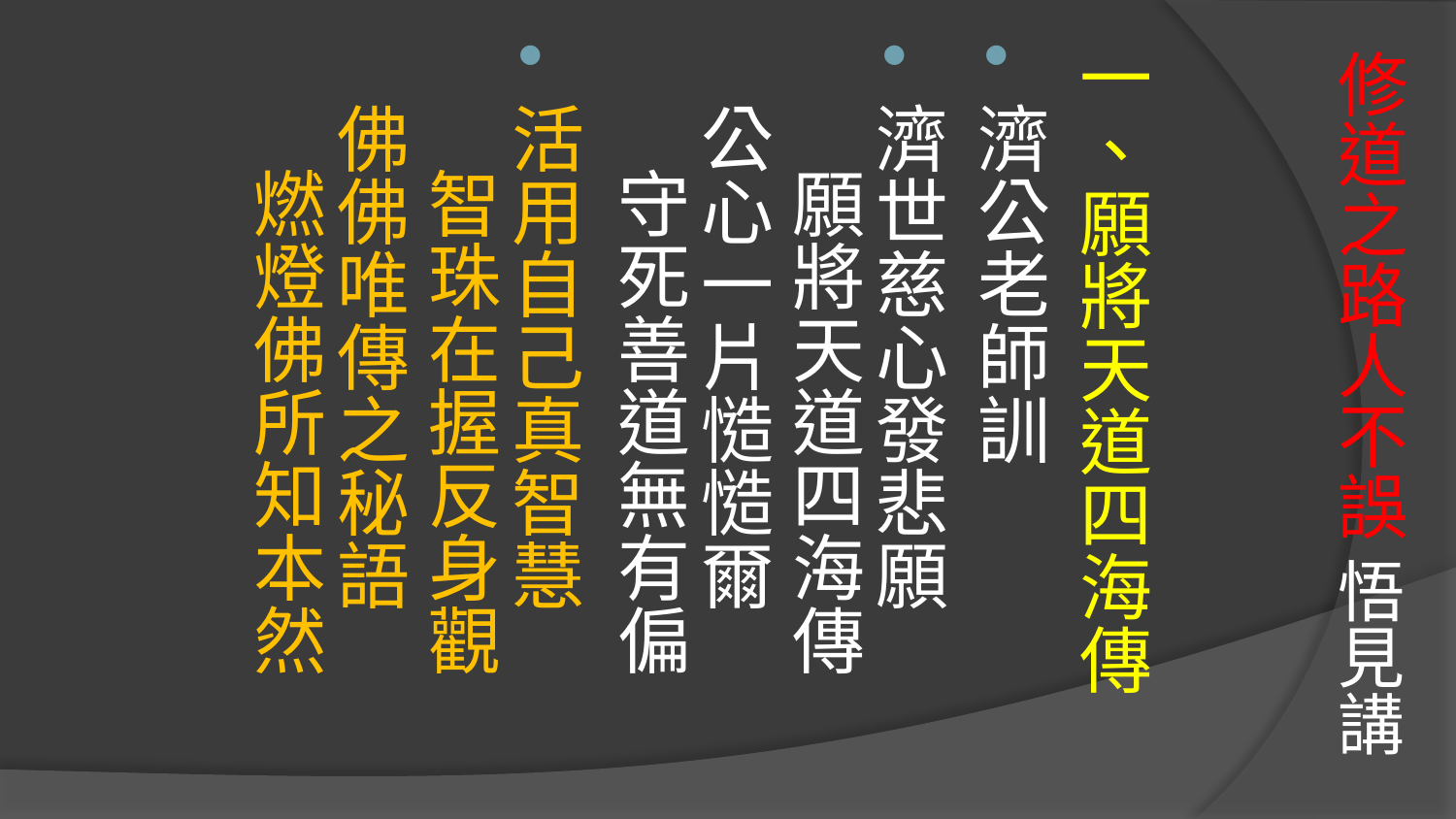

# 修道之路人不誤 悟見講
一、願將天道四海傳
濟公老師訓
濟世慈心發悲願　           願將天道四海傳　
公心一片慥慥爾　           守死善道無有偏
活用自己真智慧　           智珠在握反身觀　
佛佛唯傳之秘語　           燃燈佛所知本然